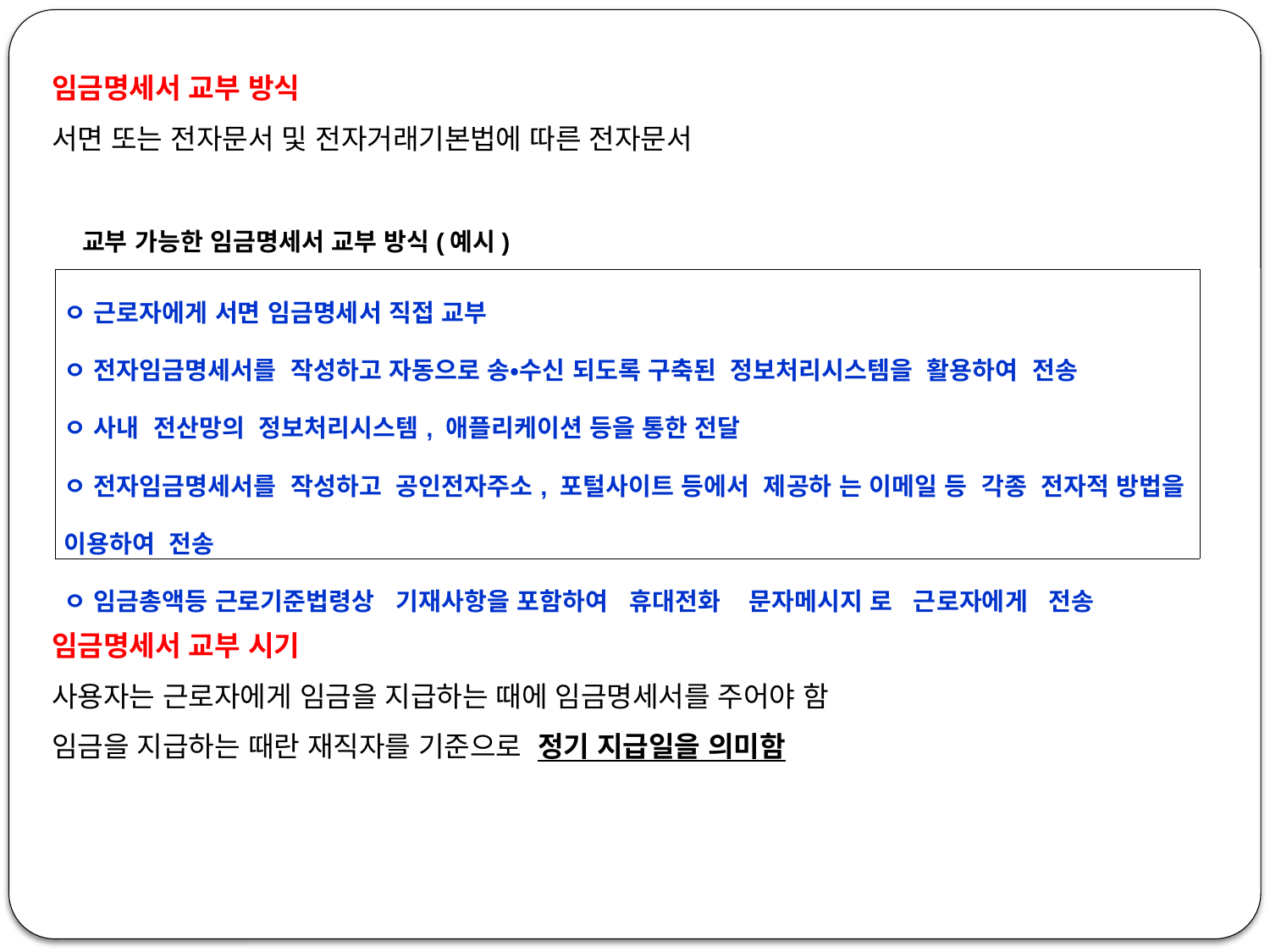

임금명세서 교부 방식
서면 또는 전자문서 및 전자거래기본법에 따른 전자문서

   교부 가능한 임금명세서 교부 방식(예시)

임금명세서 교부 시기
사용자는 근로자에게 임금을 지급하는 때에 임금명세서를 주어야 함
임금을 지급하는 때란 재직자를 기준으로  정기 지급일을 의미함

| ㅇ 근로자에게 서면 임금명세서 직접 교부 ㅇ 전자임금명세서를 작성하고 자동으로 송‧수신 되도록 구축된 정보처리시스템을 활용하여 전송 ㅇ 사내 전산망의 정보처리시스템, 애플리케이션 등을 통한 전달 ㅇ 전자임금명세서를 작성하고 공인전자주소, 포털사이트 등에서 제공하 는 이메일 등 각종 전자적 방법을 이용하여 전송 ㅇ 임금총액등 근로기준법령상 기재사항을 포함하여 휴대전화 문자메시지 로 근로자에게 전송 |
| --- |